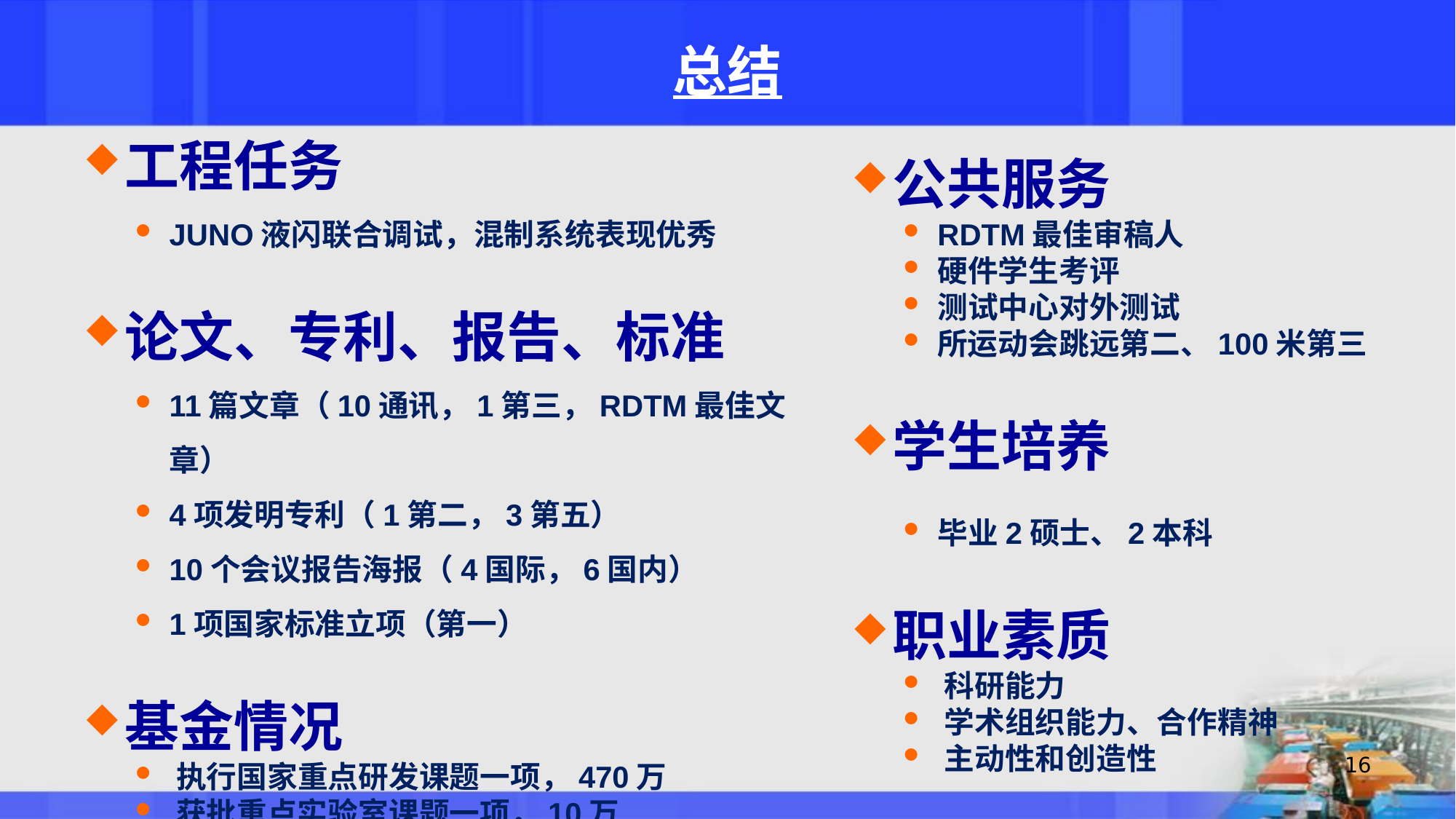

总结
公共服务
RDTM最佳审稿人
硬件学生考评
测试中心对外测试
所运动会跳远第二、100米第三
学生培养
毕业2硕士、2本科
职业素质
科研能力
学术组织能力、合作精神
主动性和创造性
工程任务
JUNO液闪联合调试，混制系统表现优秀
论文、专利、报告、标准
11篇文章（10通讯，1第三，RDTM最佳文章）
4项发明专利（1第二，3第五）
10个会议报告海报（4国际，6国内）
1项国家标准立项（第一）
基金情况
执行国家重点研发课题一项，470万
获批重点实验室课题一项，10万
16